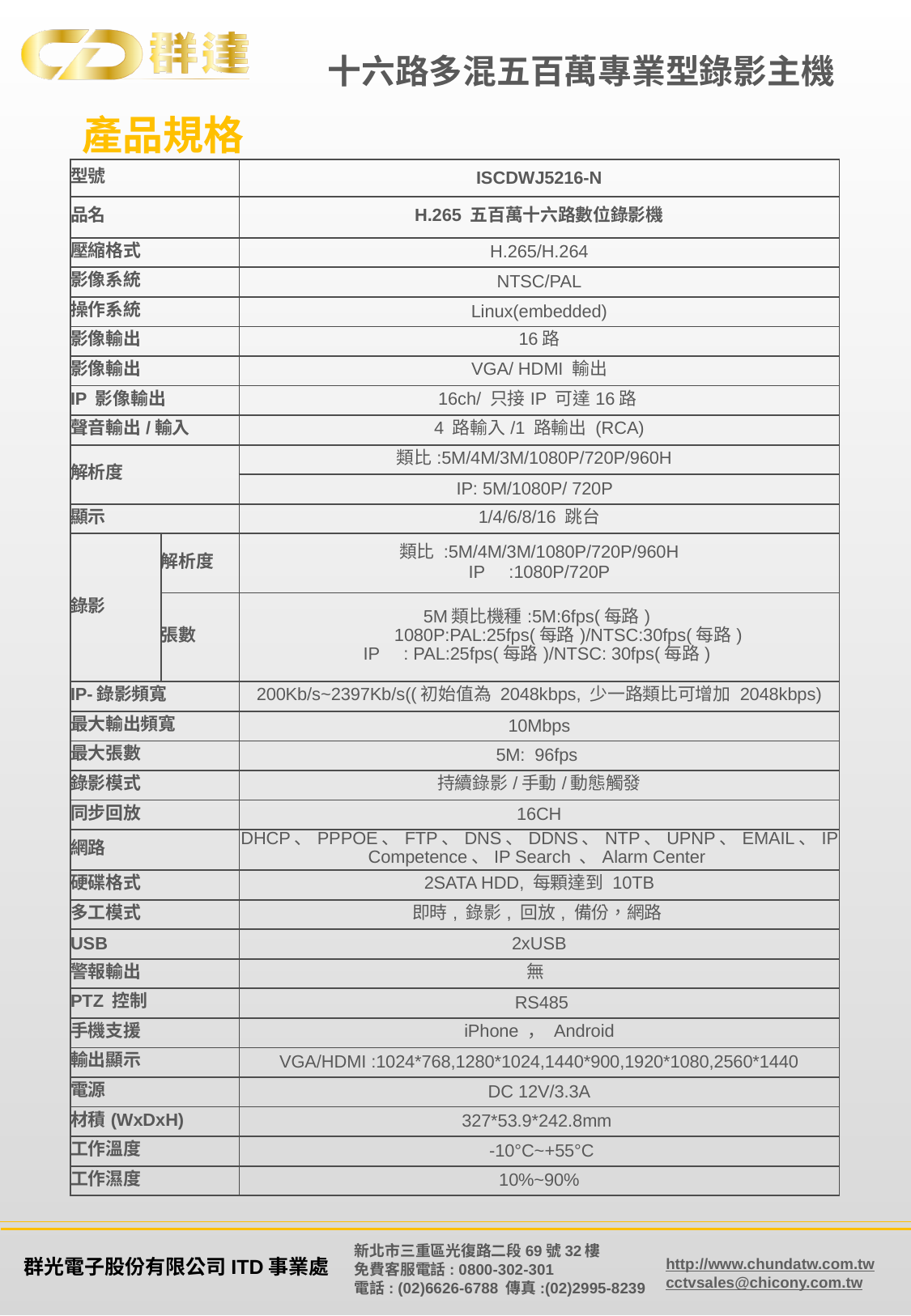

十六路多混五百萬專業型錄影主機
產品規格
| 型號 |  | ISCDWJ5216-N |
| --- | --- | --- |
| 品名 |  | H.265 五百萬十六路數位錄影機 |
| 壓縮格式 |  | H.265/H.264 |
| 影像系統 |  | NTSC/PAL |
| 操作系統 |  | Linux(embedded) |
| 影像輸出 |  | 16路 |
| 影像輸出 |  | VGA/ HDMI 輸出 |
| IP 影像輸出 |  | 16ch/ 只接IP 可達16路 |
| 聲音輸出/輸入 |  | 4 路輸入/1 路輸出 (RCA) |
| 解析度 |  | 類比:5M/4M/3M/1080P/720P/960H |
|  |  | IP: 5M/1080P/ 720P |
| 顯示 |  | 1/4/6/8/16 跳台 |
| 錄影 | 解析度 | 類比 :5M/4M/3M/1080P/720P/960H IP :1080P/720P |
|  | 張數 | 5M類比機種:5M:6fps(每路) 1080P:PAL:25fps(每路)/NTSC:30fps(每路) IP : PAL:25fps(每路)/NTSC: 30fps(每路) |
| IP-錄影頻寬 |  | 200Kb/s~2397Kb/s((初始值為 2048kbps, 少一路類比可增加 2048kbps) |
| 最大輸出頻寬 |  | 10Mbps |
| 最大張數 |  | 5M: 96fps |
| 錄影模式 |  | 持續錄影/手動/動態觸發 |
| 同步回放 |  | 16CH |
| 網路 |  | DHCP、PPPOE、FTP、DNS、DDNS、NTP、UPNP、EMAIL、IP Competence、IP Search 、Alarm Center |
| 硬碟格式 |  | 2SATA HDD, 每顆達到 10TB |
| 多工模式 |  | 即時, 錄影, 回放, 備份，網路 |
| USB |  | 2xUSB |
| 警報輸出 |  | 無 |
| PTZ 控制 |  | RS485 |
| 手機支援 |  | iPhone ， Android |
| 輸出顯示 |  | VGA/HDMI :1024\*768,1280\*1024,1440\*900,1920\*1080,2560\*1440 |
| 電源 |  | DC 12V/3.3A |
| 材積(WxDxH) |  | 327\*53.9\*242.8mm |
| 工作溫度 |  | -10°C~+55°C |
| 工作濕度 |  | 10%~90% |